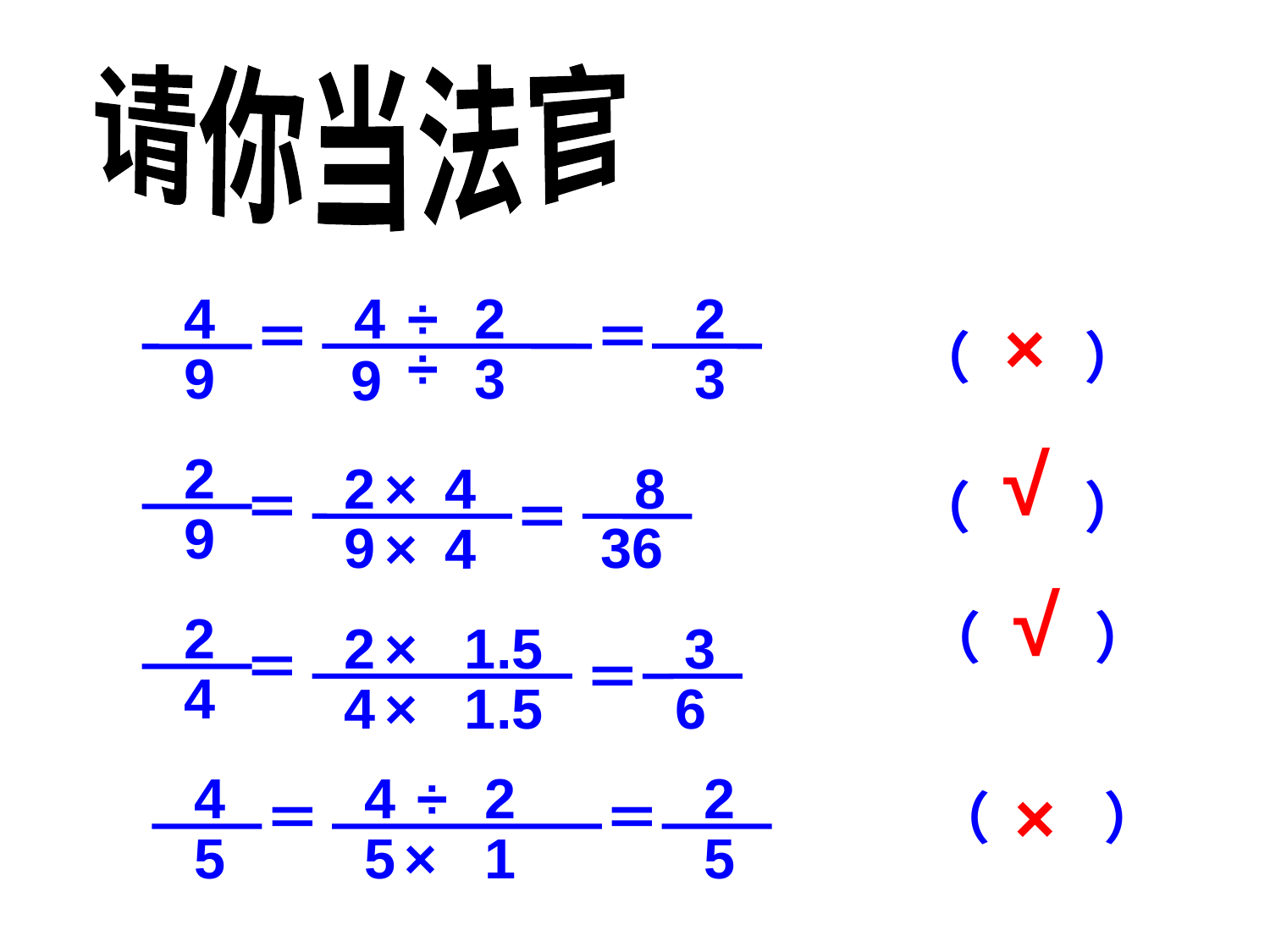

请你当法官
4
÷
2
2
3

4
9

＝
＝
×
（　　）
÷
3
9

√
2
9

2
×
4
　8
36

＝
＝
9
×
4

（　　）
√
2
4

2
×
1.5
　3
＝
＝
4
×
1.5
6

（　　）
4
5

4
÷
2
2
5

＝
＝
5
×
1

×
（　　）